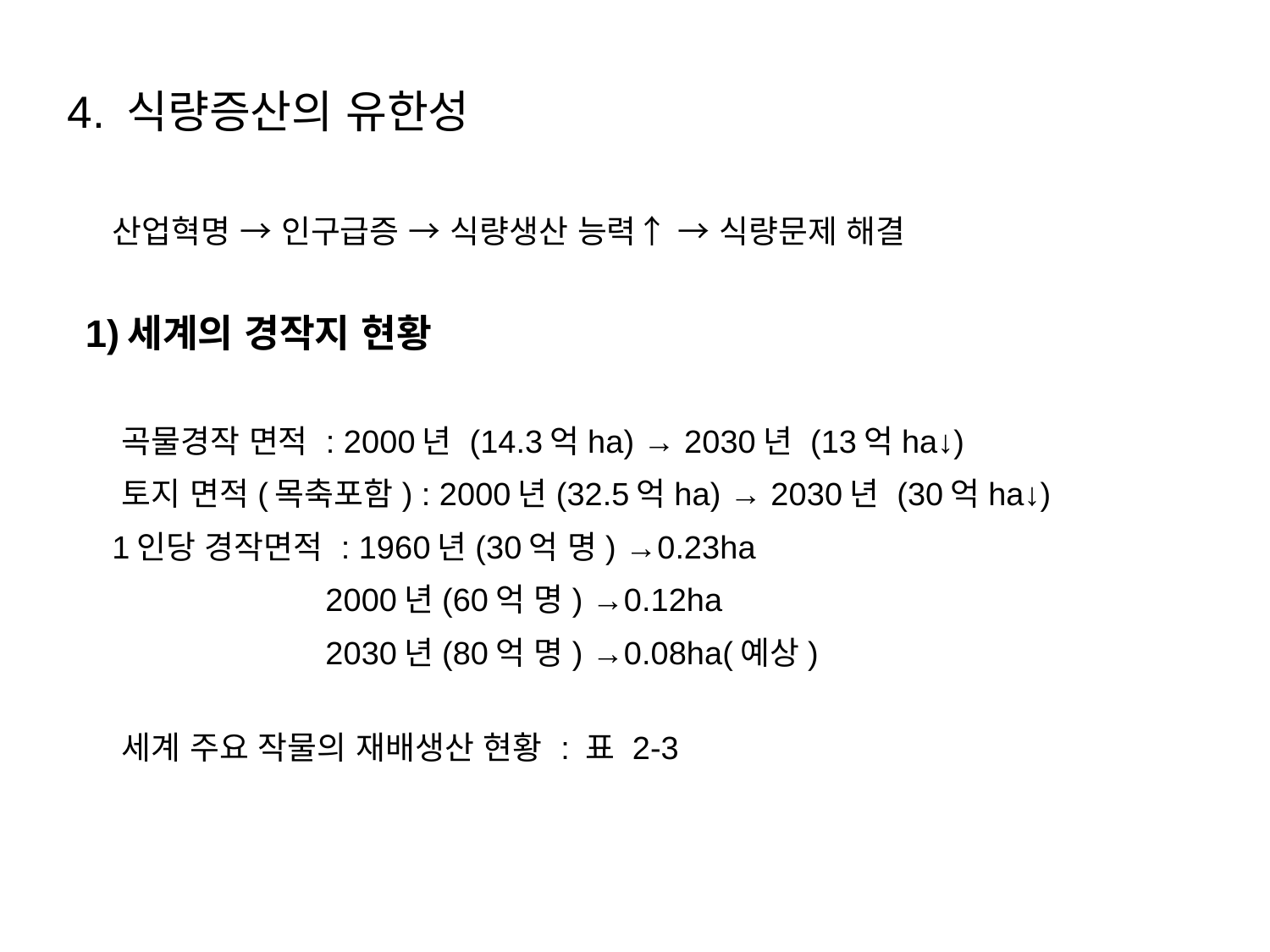

4. 식량증산의 유한성

    산업혁명 → 인구급증 → 식량생산 능력↑ → 식량문제 해결

  1)세계의 경작지 현황

     곡물경작 면적 : 2000년 (14.3억ha) → 2030년 (13억ha↓)
     토지 면적(목축포함) : 2000년(32.5억ha) → 2030년 (30억ha↓)
     1인당 경작면적 : 1960년(30억 명) →0.23ha
                             2000년(60억 명) →0.12ha
                             2030년(80억 명) →0.08ha(예상)

     세계 주요 작물의 재배생산 현황 : 표 2-3